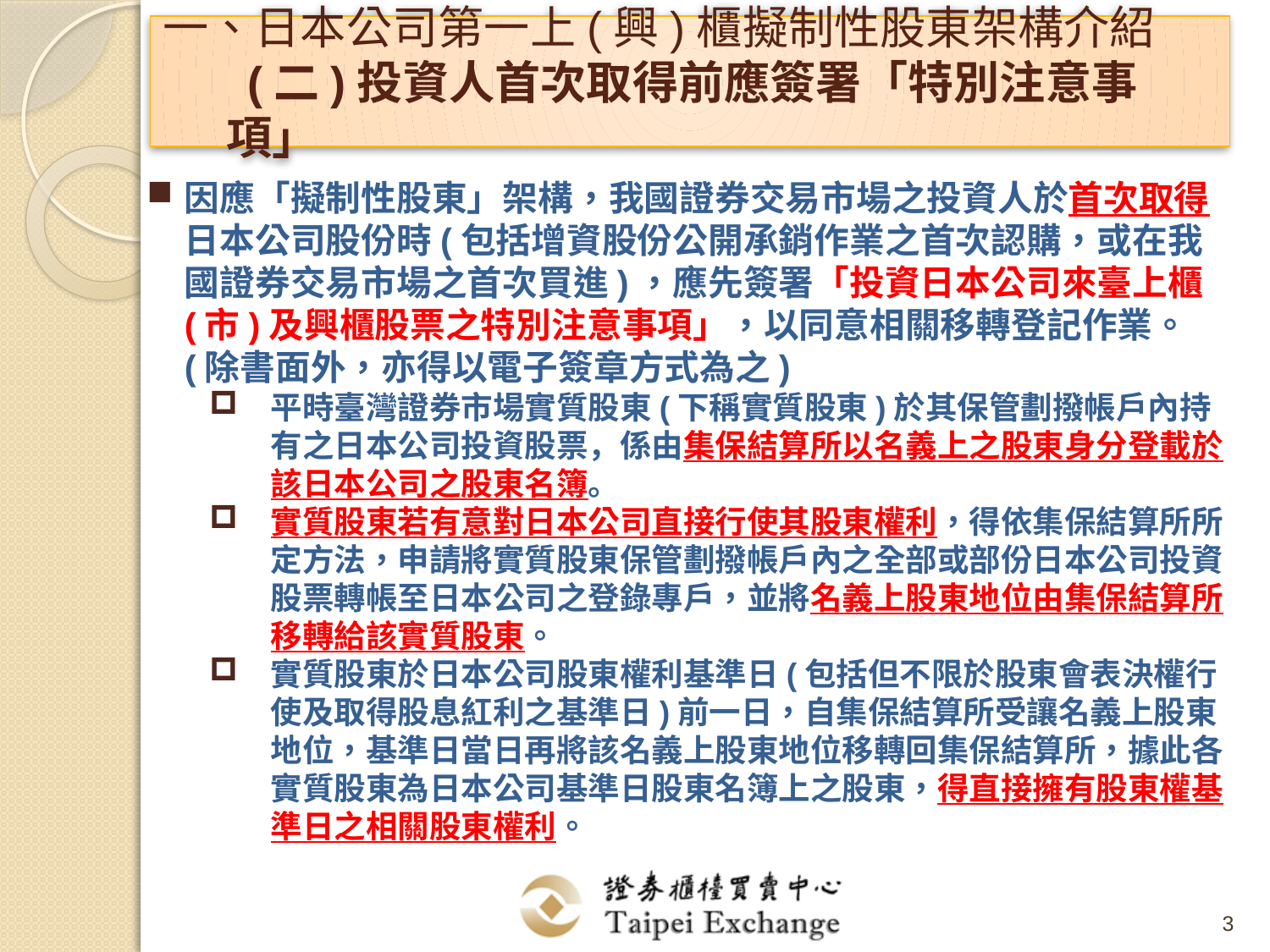

一、日本公司第一上(興)櫃擬制性股東架構介紹
 (二)投資人首次取得前應簽署「特別注意事項」
因應「擬制性股東」架構，我國證券交易市場之投資人於首次取得日本公司股份時(包括增資股份公開承銷作業之首次認購，或在我國證券交易市場之首次買進)，應先簽署「投資日本公司來臺上櫃(市)及興櫃股票之特別注意事項」，以同意相關移轉登記作業。(除書面外，亦得以電子簽章方式為之)
平時臺灣證券市場實質股東(下稱實質股東)於其保管劃撥帳戶內持有之日本公司投資股票，係由集保結算所以名義上之股東身分登載於該日本公司之股東名簿。
實質股東若有意對日本公司直接行使其股東權利，得依集保結算所所定方法，申請將實質股東保管劃撥帳戶內之全部或部份日本公司投資股票轉帳至日本公司之登錄專戶，並將名義上股東地位由集保結算所移轉給該實質股東。
實質股東於日本公司股東權利基準日(包括但不限於股東會表決權行使及取得股息紅利之基準日)前一日，自集保結算所受讓名義上股東地位，基準日當日再將該名義上股東地位移轉回集保結算所，據此各實質股東為日本公司基準日股東名簿上之股東，得直接擁有股東權基準日之相關股東權利。
3